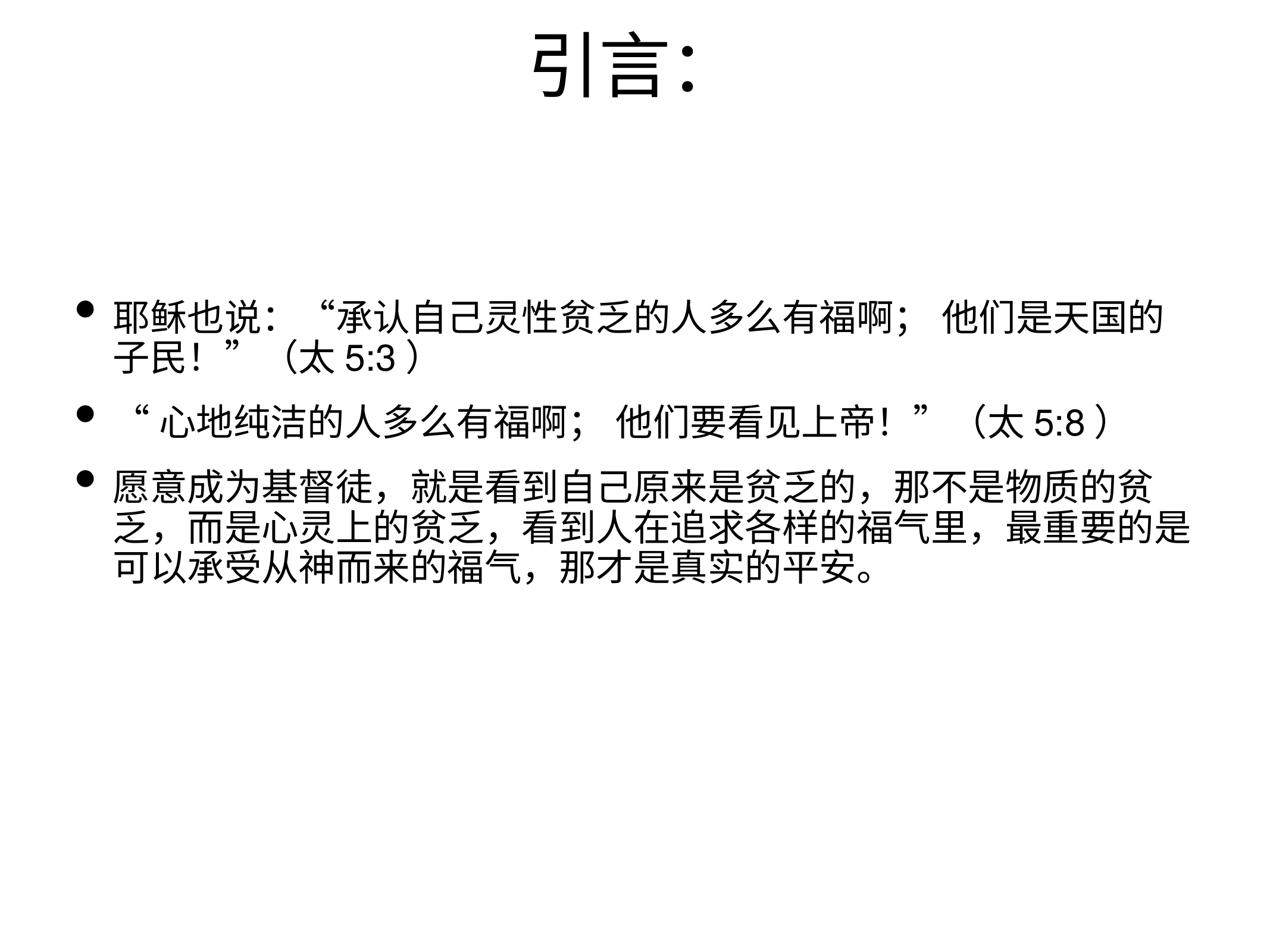

# 引言：

耶稣也说：“承认自己灵性贫乏的人多么有福啊； 他们是天国的子民！”（太5:3）
“心地纯洁的人多么有福啊； 他们要看见上帝！”（太5:8）
愿意成为基督徒，就是看到自己原来是贫乏的，那不是物质的贫乏，而是心灵上的贫乏，看到人在追求各样的福气里，最重要的是可以承受从神而来的福气，那才是真实的平安。